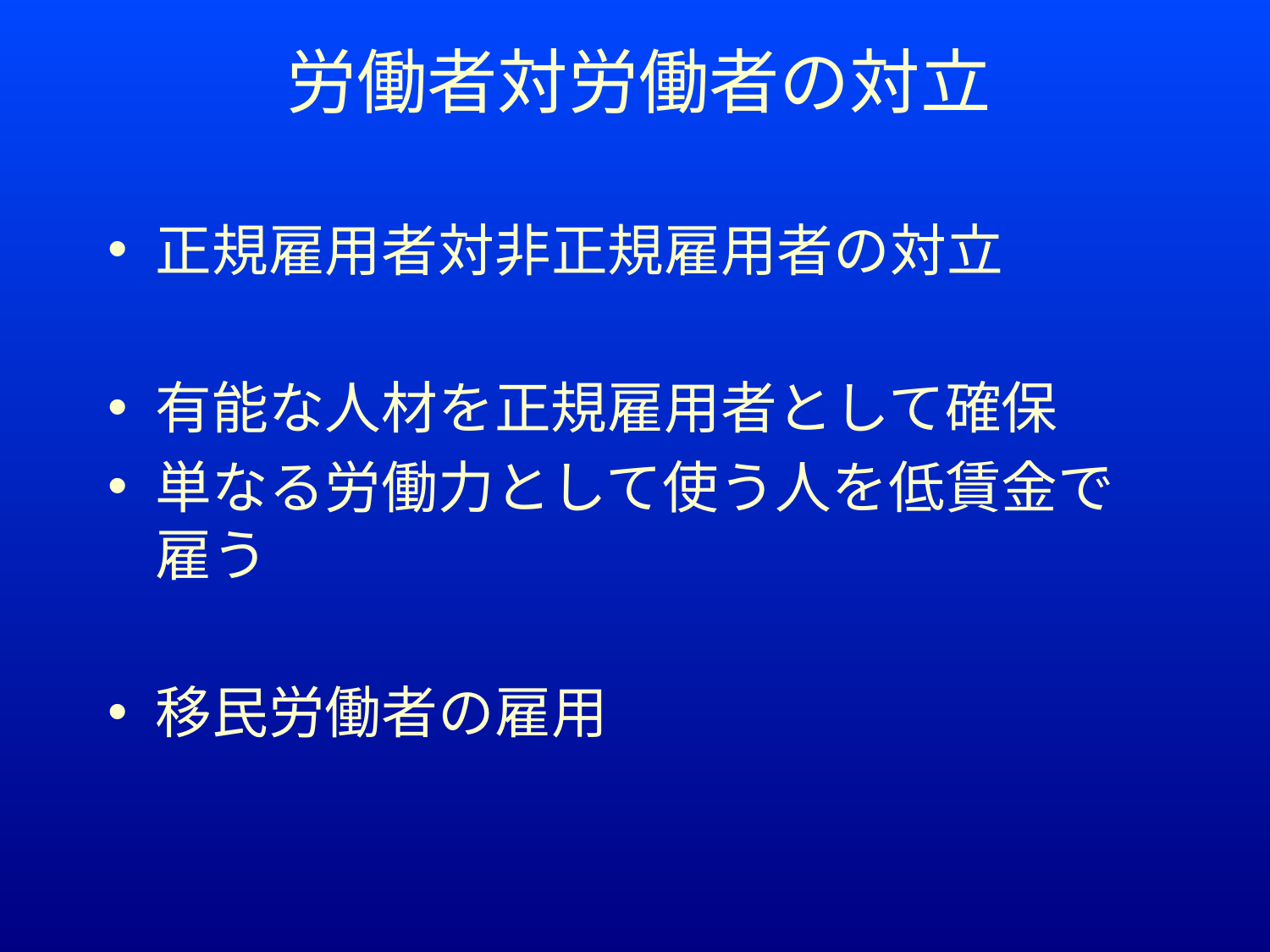

# 労働者対労働者の対立
正規雇用者対非正規雇用者の対立

有能な人材を正規雇用者として確保
単なる労働力として使う人を低賃金で雇う

移民労働者の雇用